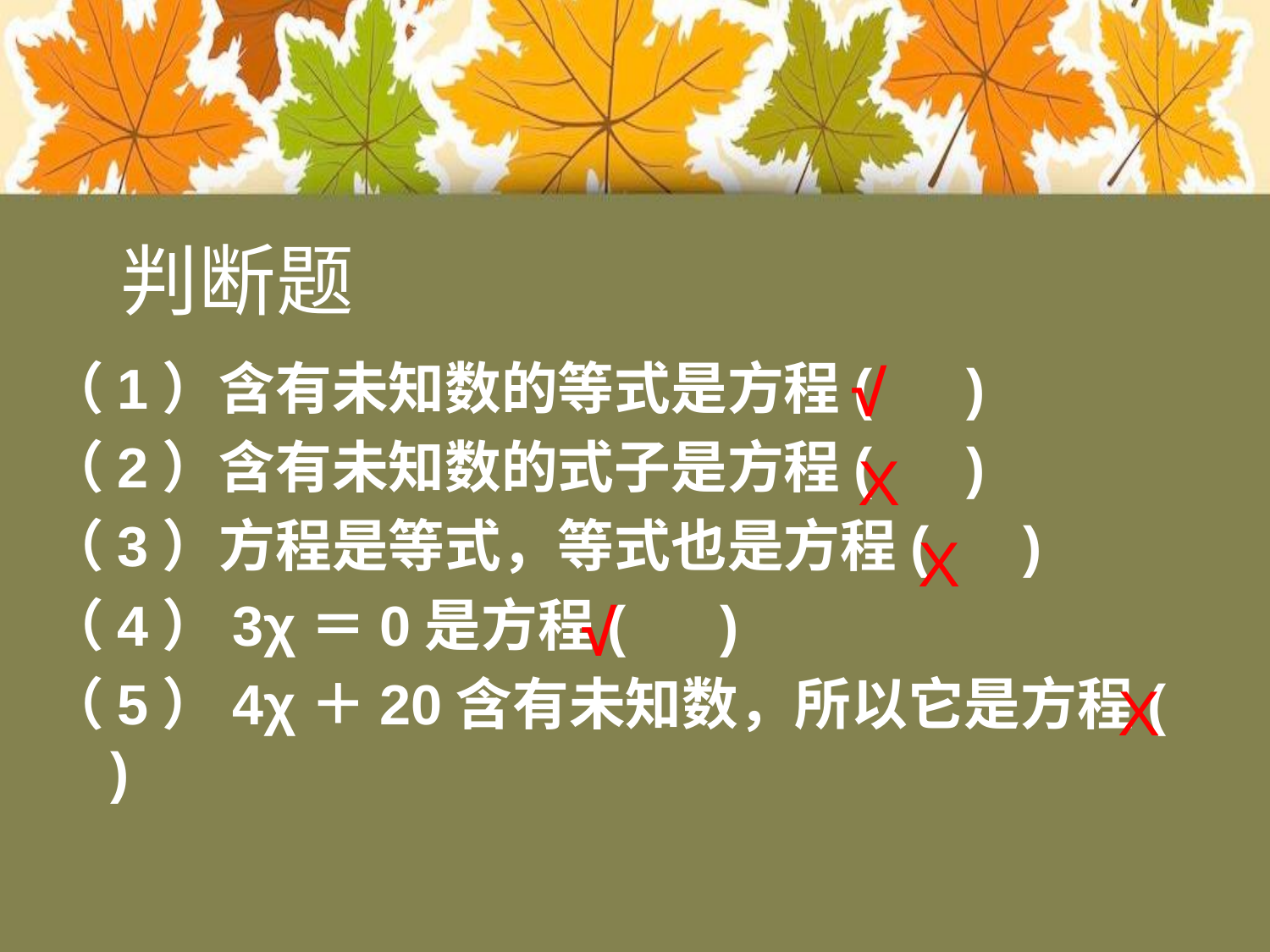

判断题
（1）含有未知数的等式是方程(      )
（2）含有未知数的式子是方程(      )
（3）方程是等式，等式也是方程(      )
（4）3χ＝0是方程(      )
（5）4χ＋20含有未知数，所以它是方程(      )
√
X
X
√
X